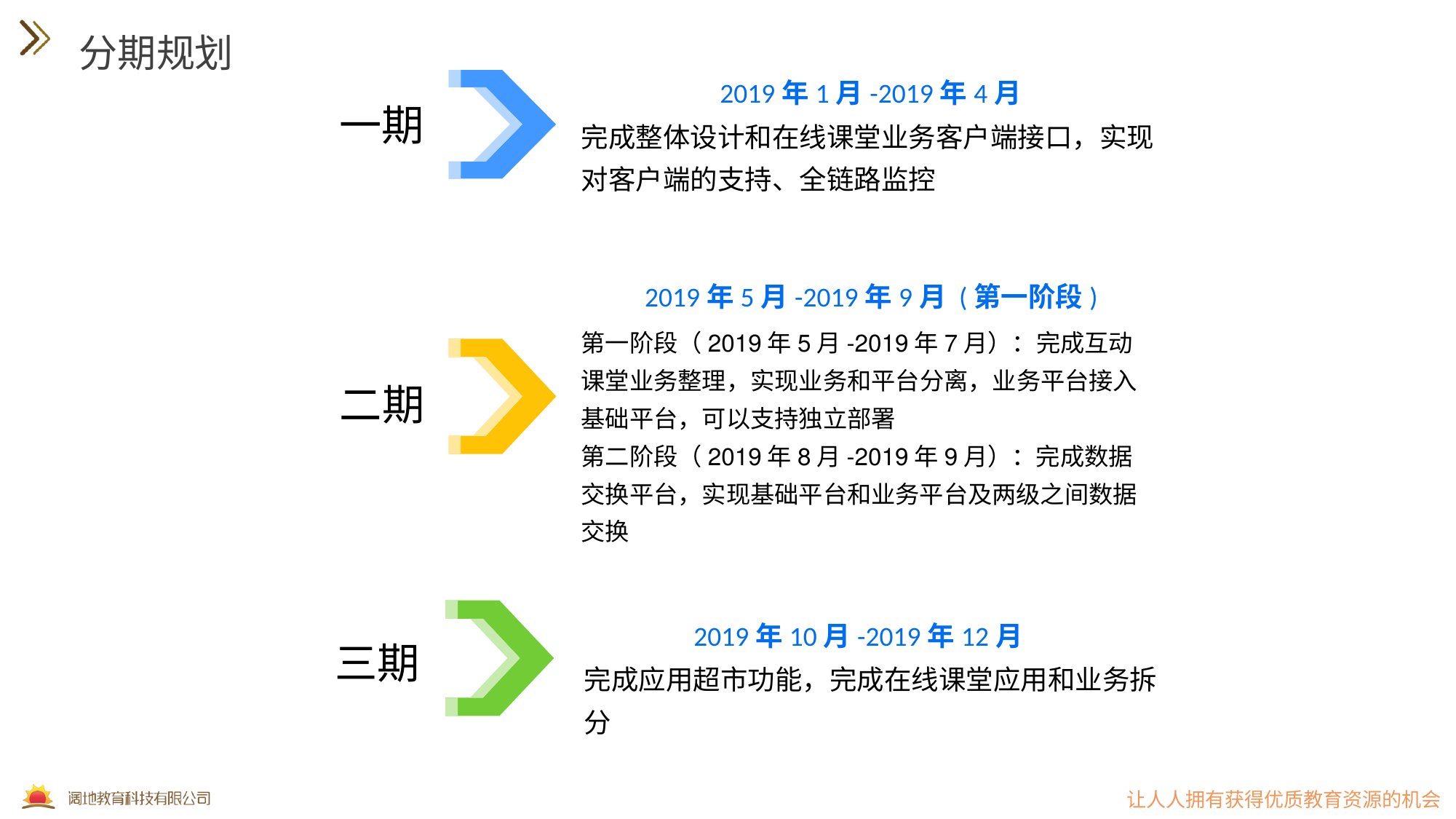

分期规划
2019年1月-2019年4月

一期
完成整体设计和在线课堂业务客户端接口，实现对客户端的支持、全链路监控
2019年5月-2019年9月 (第一阶段)
第一阶段（2019年5月-2019年7月）：完成互动课堂业务整理，实现业务和平台分离，业务平台接入基础平台，可以支持独立部署
第二阶段（2019年8月-2019年9月）：完成数据交换平台，实现基础平台和业务平台及两级之间数据交换

二期

三期
2019年10月-2019年12月
完成应用超市功能，完成在线课堂应用和业务拆分